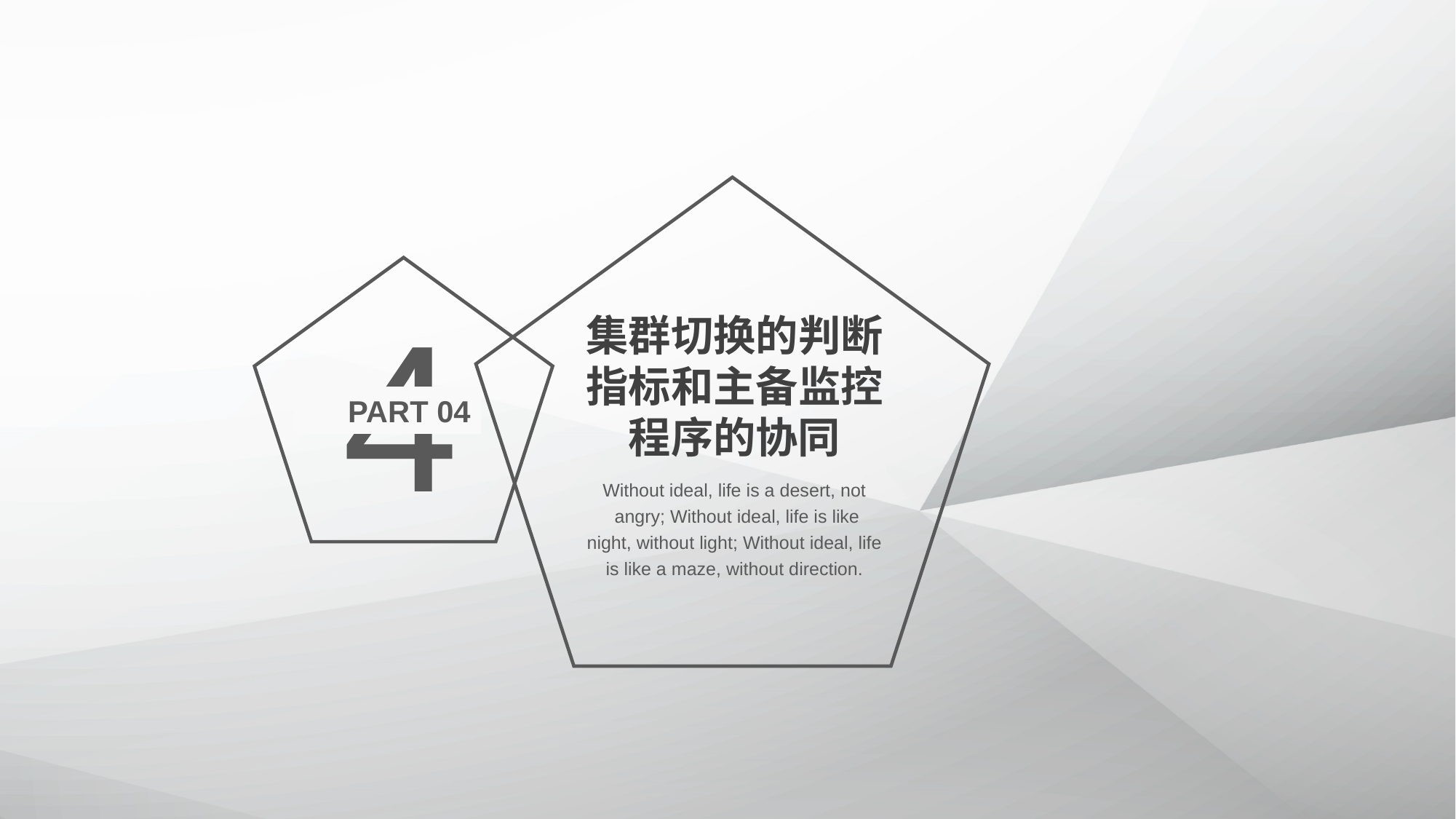

4
集群切换的判断指标和主备监控程序的协同
PART 04
Without ideal, life is a desert, not
 angry; Without ideal, life is like night, without light; Without ideal, life is like a maze, without direction.